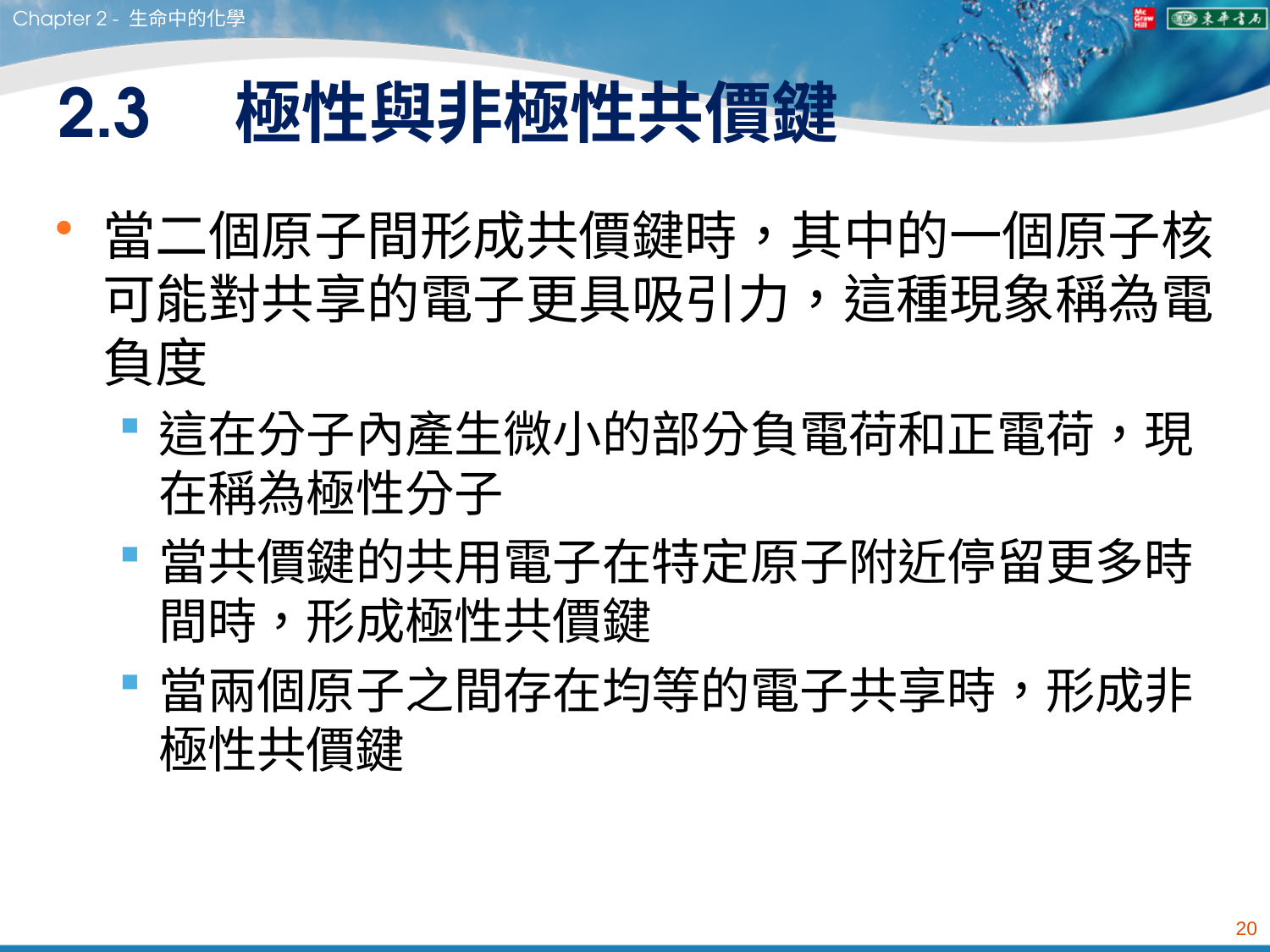

Chapter 2 - 生命中的化學
# 2.3　極性與非極性共價鍵
當二個原子間形成共價鍵時，其中的一個原子核可能對共享的電子更具吸引力，這種現象稱為電負度
這在分子內產生微小的部分負電荷和正電荷，現在稱為極性分子
當共價鍵的共用電子在特定原子附近停留更多時間時，形成極性共價鍵
當兩個原子之間存在均等的電子共享時，形成非極性共價鍵
20